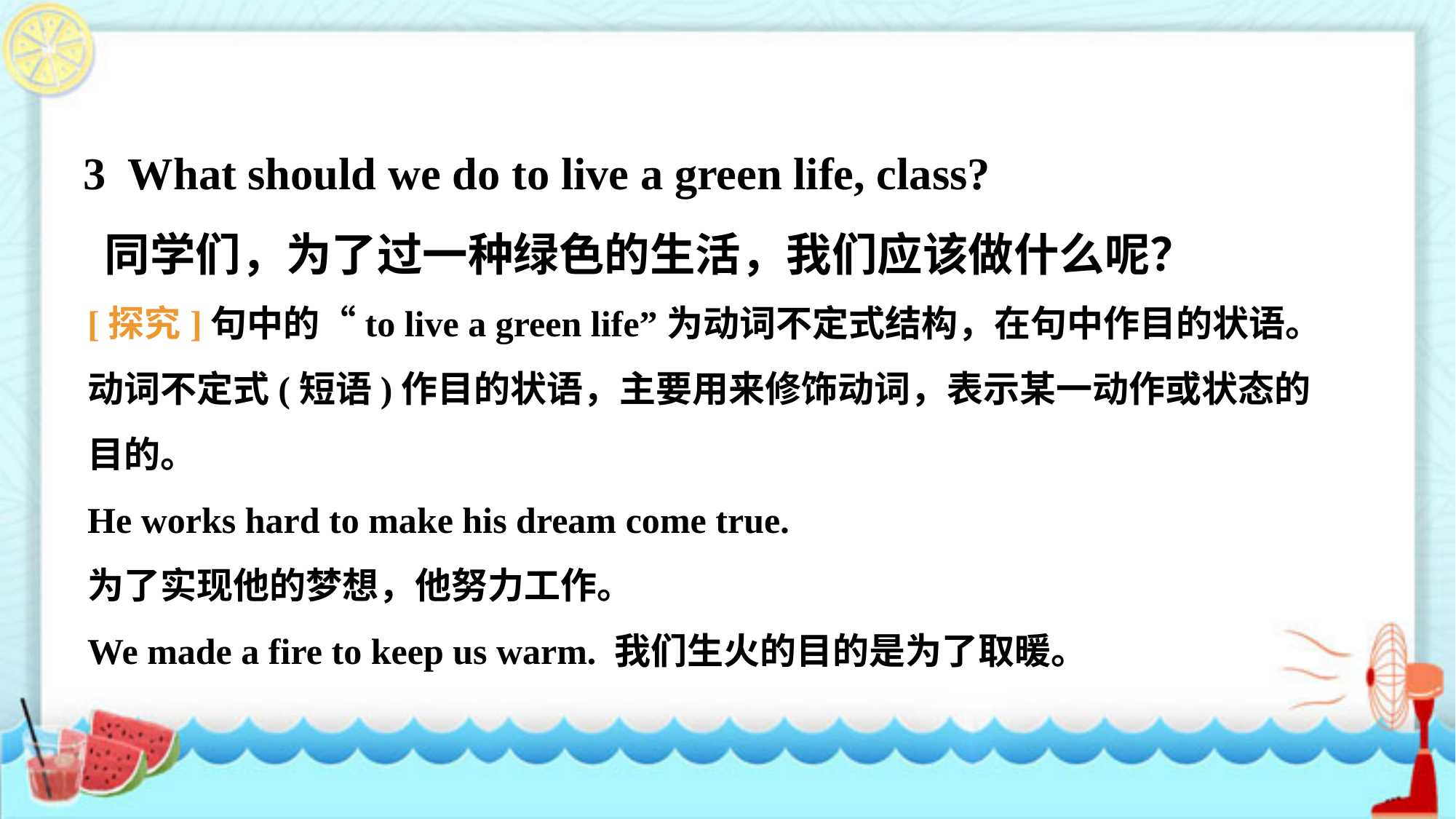

3  What should we do to live a green life, class?
 同学们，为了过一种绿色的生活，我们应该做什么呢？
[探究]句中的“to live a green life”为动词不定式结构，在句中作目的状语。动词不定式(短语)作目的状语，主要用来修饰动词，表示某一动作或状态的目的。
He works hard to make his dream come true.
为了实现他的梦想，他努力工作。
We made a fire to keep us warm. 我们生火的目的是为了取暖。